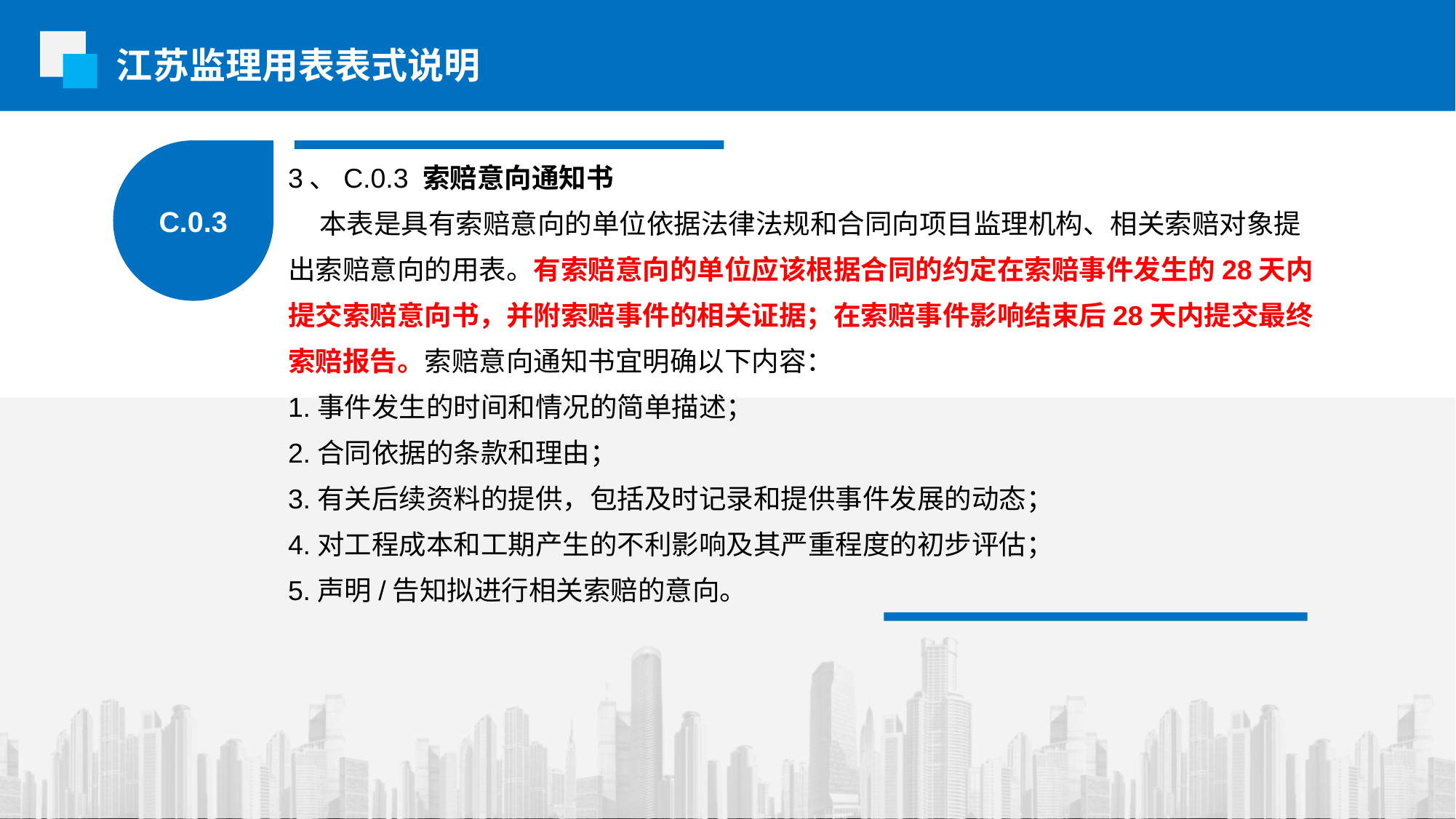

江苏监理用表表式说明

C.0.3
3、C.0.3 索赔意向通知书
    本表是具有索赔意向的单位依据法律法规和合同向项目监理机构、相关索赔对象提出索赔意向的用表。有索赔意向的单位应该根据合同的约定在索赔事件发生的28天内提交索赔意向书，并附索赔事件的相关证据；在索赔事件影响结束后28天内提交最终索赔报告。索赔意向通知书宜明确以下内容：
1.事件发生的时间和情况的简单描述；
2.合同依据的条款和理由；
3.有关后续资料的提供，包括及时记录和提供事件发展的动态；
4.对工程成本和工期产生的不利影响及其严重程度的初步评估；
5.声明/告知拟进行相关索赔的意向。